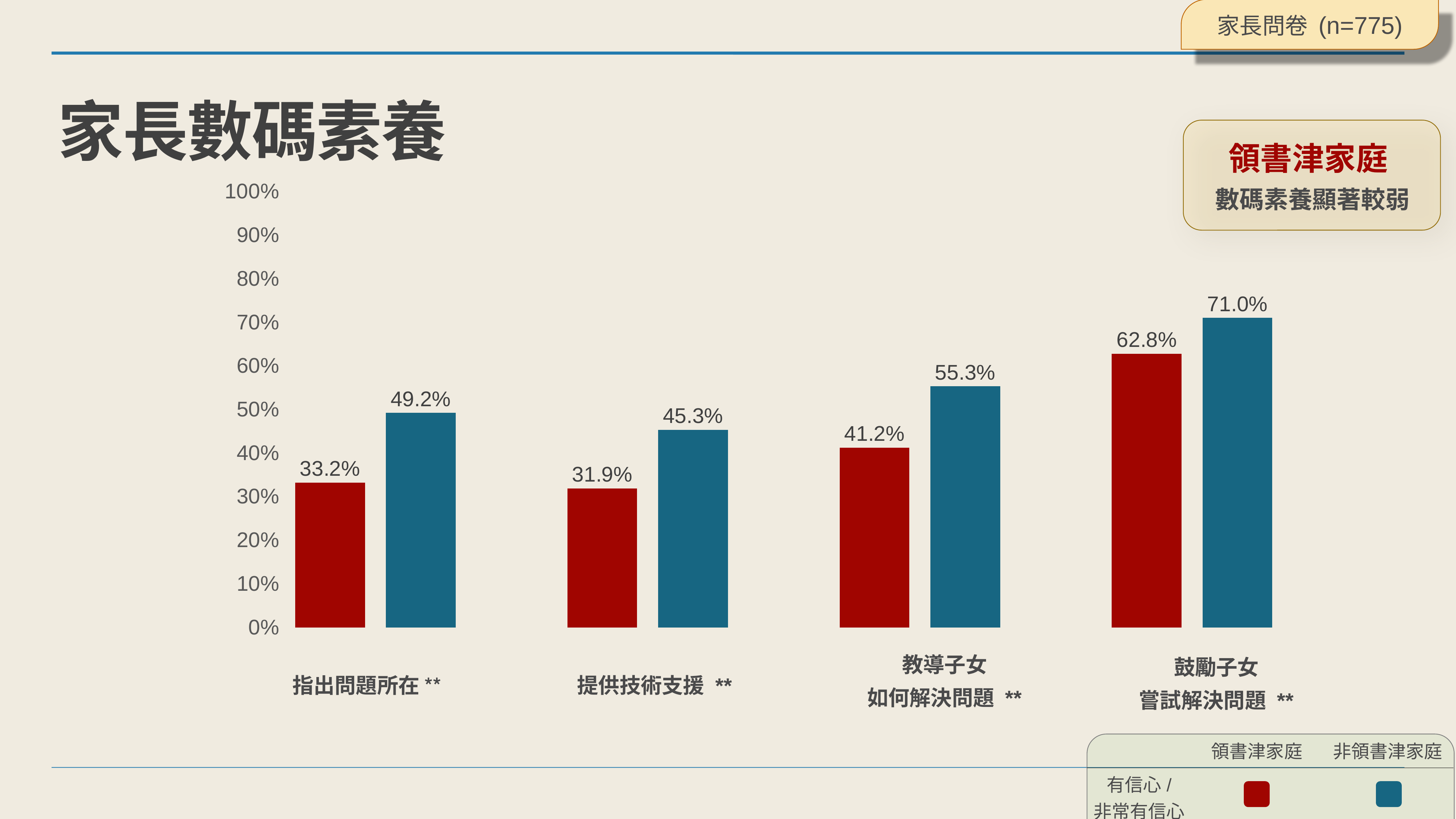

家長問卷 (n=775)

# 家長數碼素養

領書津家庭
數碼素養顯著較弱

### Chart

| Category | 有信心
/非常有信心 |
|---|---|
| 指出問題所在 (301) | 0.332 |
| 指出問題所在 (472) | 0.492 |
|  | None |
| 提供技術支援 (301) | 0.319 |
| 提供技術支援 (470) | 0.453 |
|  | None |
| 教導子女如何解決問題 (301) | 0.412 |
| 教導子女如何解決問題 (470) | 0.553 |
|  | None |
| 鼓勵子女嘗試解決問題 (301) | 0.628 |
| 鼓勵子女嘗試解決問題 (469) | 0.71 |
教導子女
如何解決問題 **
鼓勵子女
嘗試解決問題 **
指出問題所在**
提供技術支援 **

|  | 領書津家庭 | 非領書津家庭 |
| --- | --- | --- |
| 有信心/ 非常有信心 |  |  |